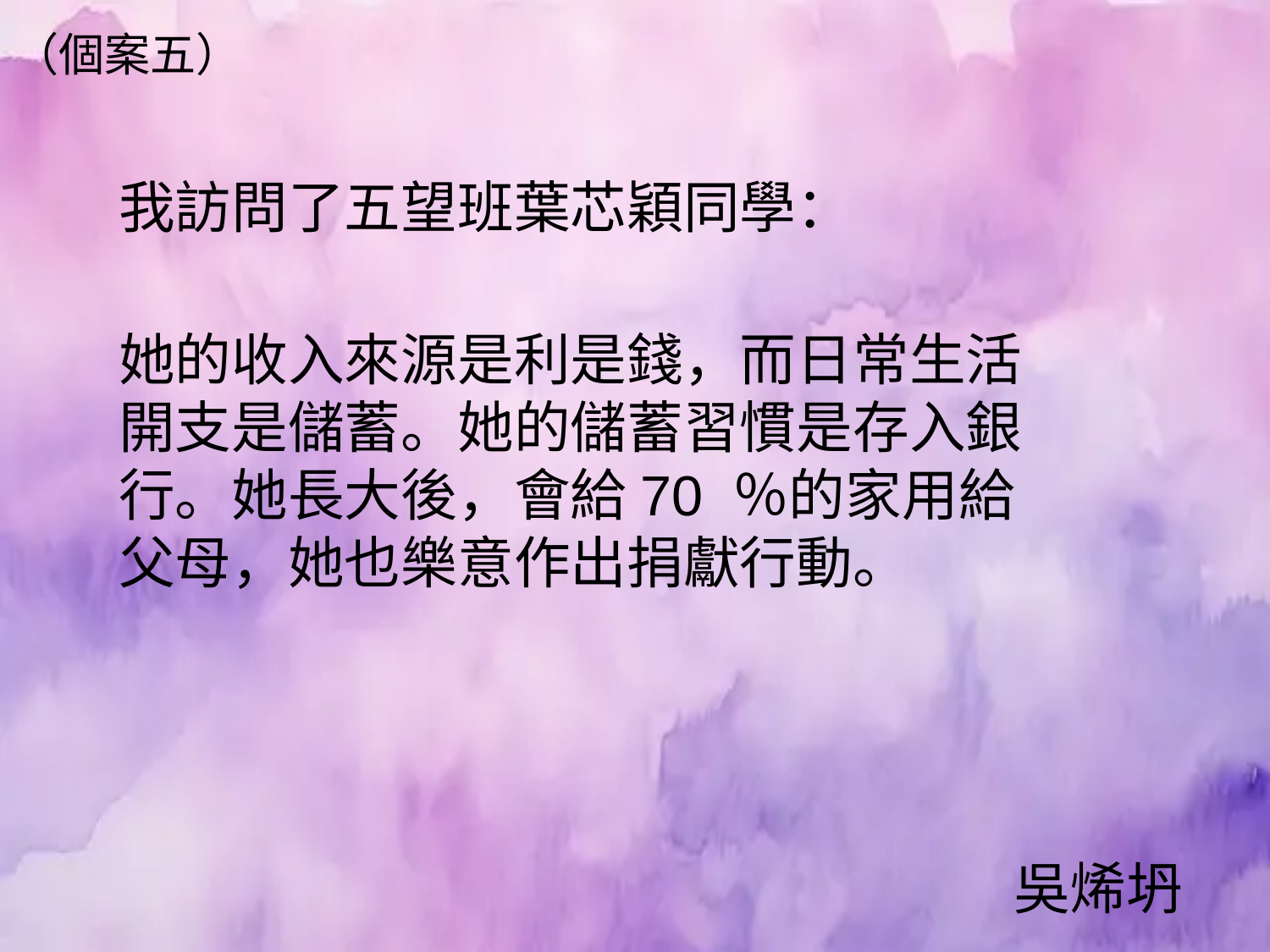

# （個案五）
我訪問了五望班葉芯穎同學：

她的收入來源是利是錢，而日常生活開支是儲蓄。她的儲蓄習慣是存入銀行。她長大後，會給70 ％的家用給父母，她也樂意作出捐獻行動。
吳烯坍